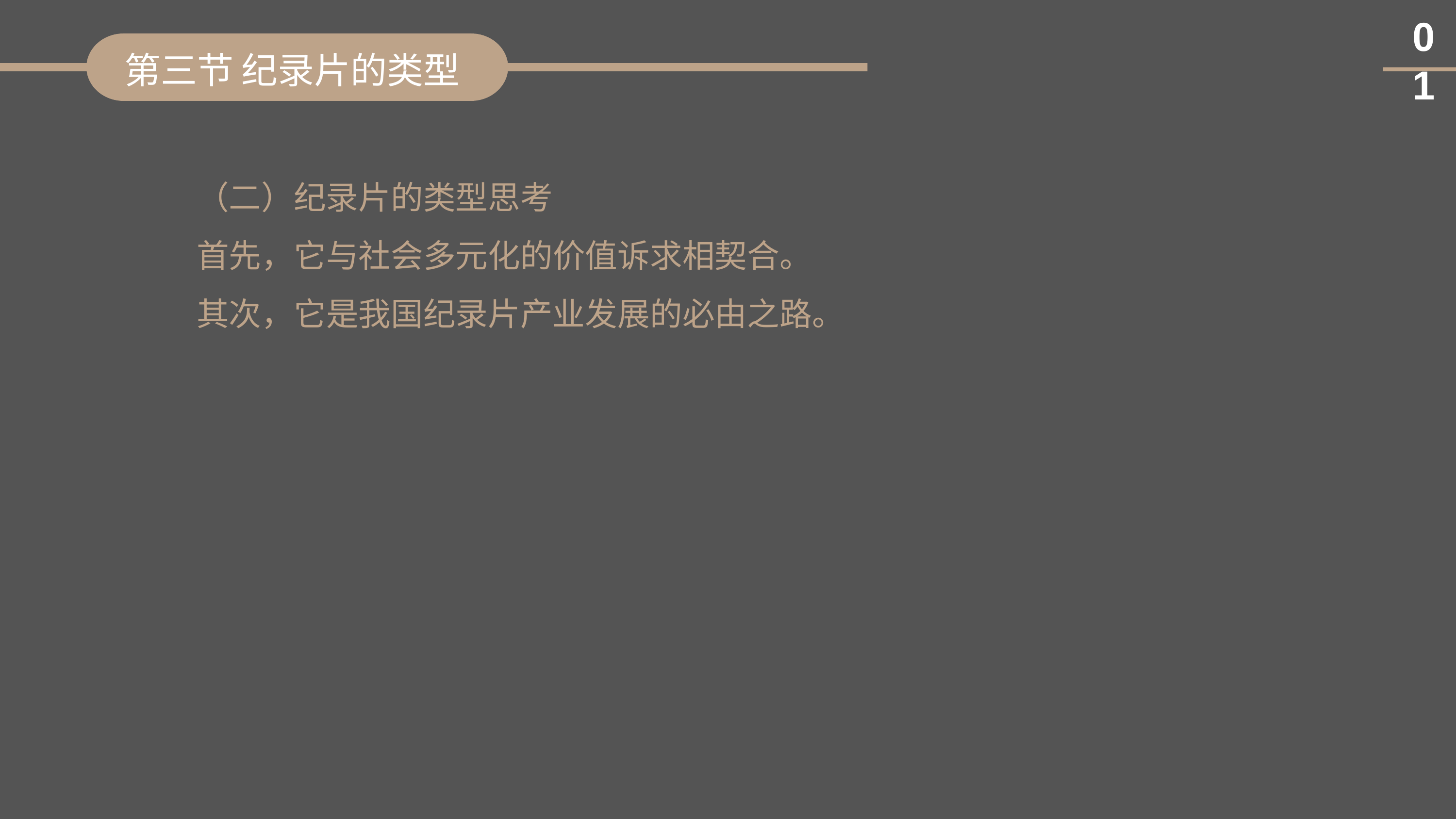

01

第三节 纪录片的类型

（二）纪录片的类型思考
首先，它与社会多元化的价值诉求相契合。
其次，它是我国纪录片产业发展的必由之路。